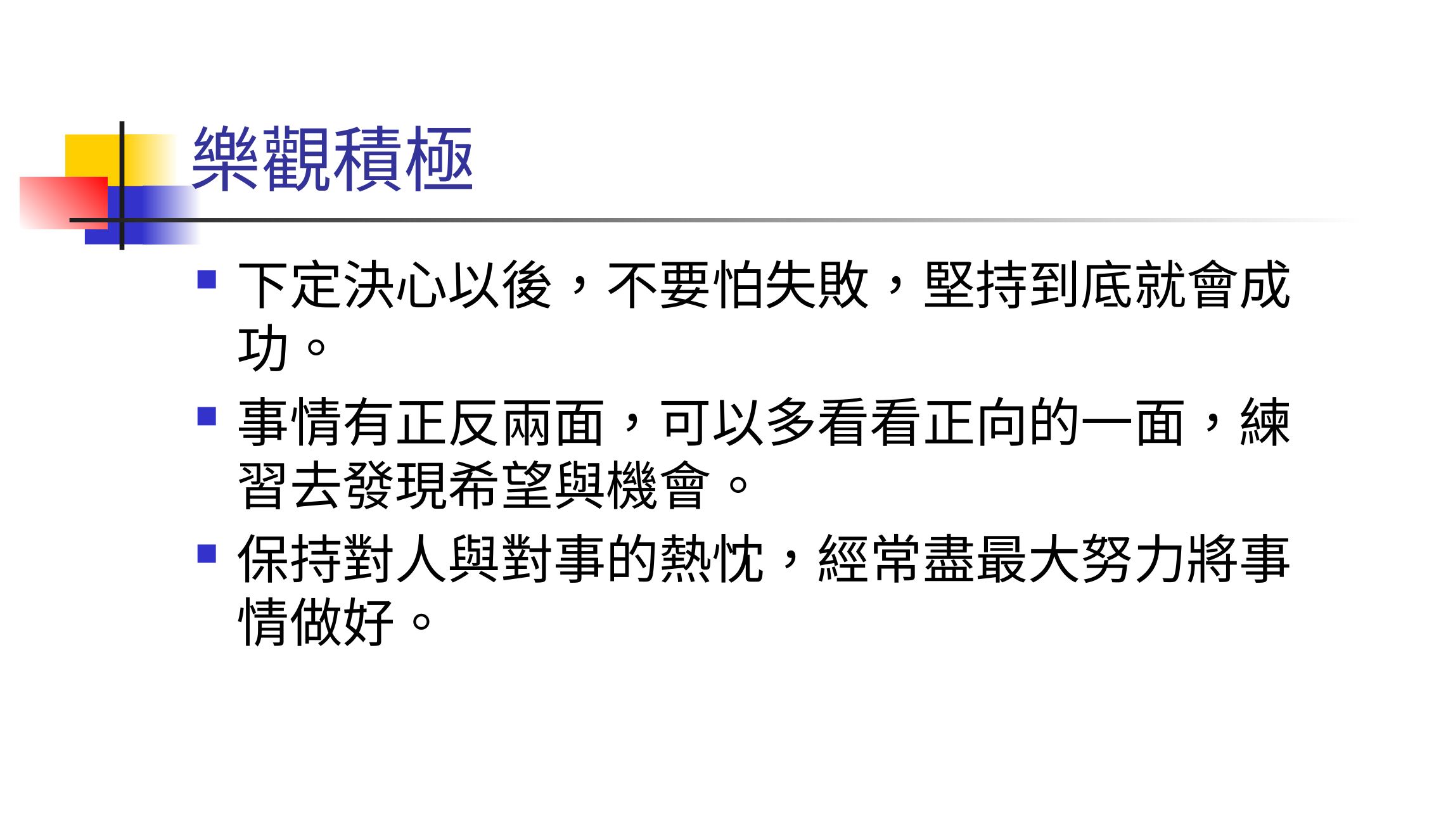

# 樂觀積極
下定決心以後，不要怕失敗，堅持到底就會成功。
事情有正反兩面，可以多看看正向的一面，練習去發現希望與機會。
保持對人與對事的熱忱，經常盡最大努力將事情做好。